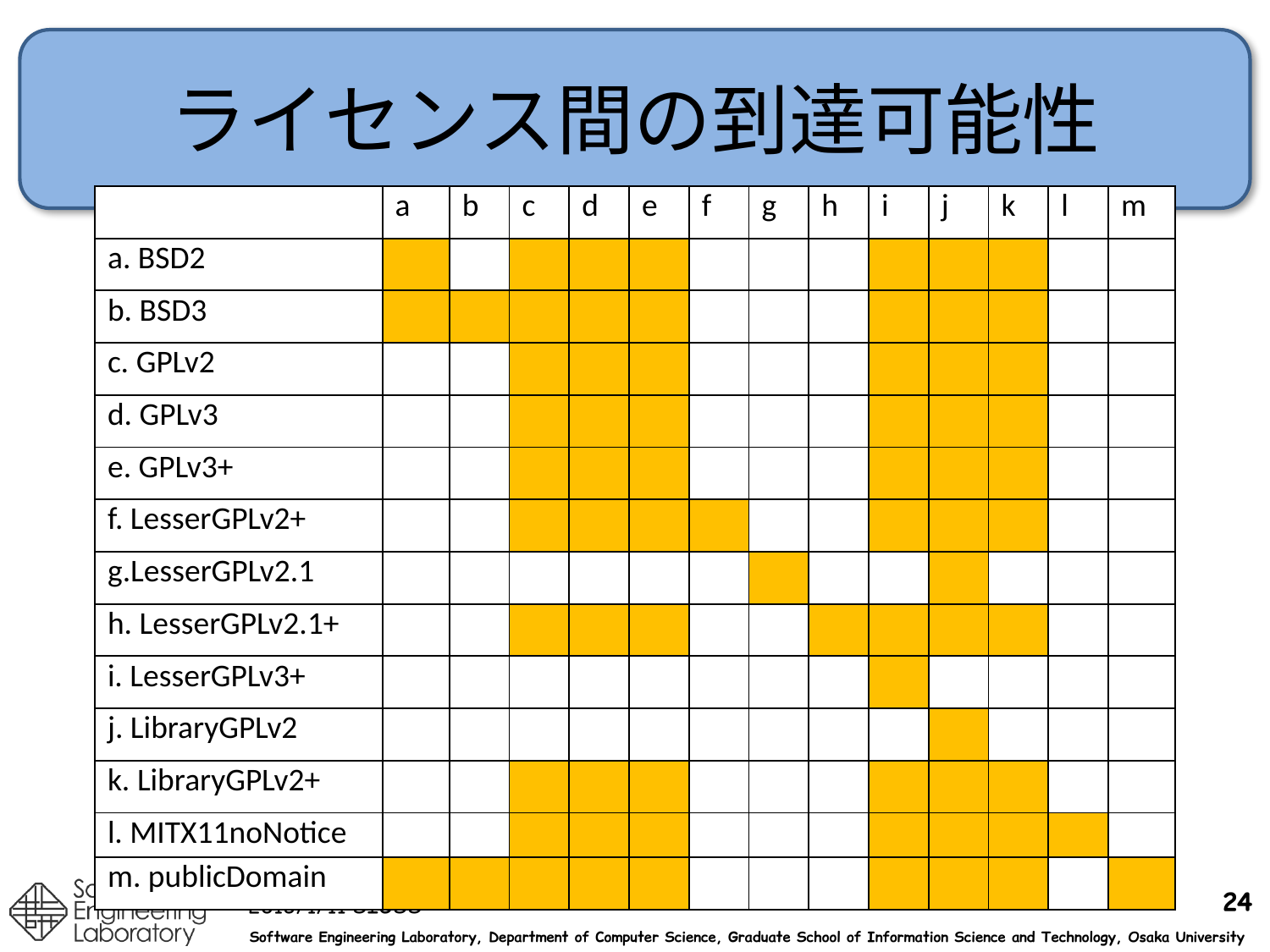

# ライセンス間の到達可能性
|  | a | b | c | d | e | f | g | h | i | j | k | l | m |
| --- | --- | --- | --- | --- | --- | --- | --- | --- | --- | --- | --- | --- | --- |
| a. BSD2 |  |  |  |  |  |  |  |  |  |  |  |  |  |
| b. BSD3 |  |  |  |  |  |  |  |  |  |  |  |  |  |
| c. GPLv2 |  |  |  |  |  |  |  |  |  |  |  |  |  |
| d. GPLv3 |  |  |  |  |  |  |  |  |  |  |  |  |  |
| e. GPLv3+ |  |  |  |  |  |  |  |  |  |  |  |  |  |
| f. LesserGPLv2+ |  |  |  |  |  |  |  |  |  |  |  |  |  |
| g.LesserGPLv2.1 |  |  |  |  |  |  |  |  |  |  |  |  |  |
| h. LesserGPLv2.1+ |  |  |  |  |  |  |  |  |  |  |  |  |  |
| i. LesserGPLv3+ |  |  |  |  |  |  |  |  |  |  |  |  |  |
| j. LibraryGPLv2 |  |  |  |  |  |  |  |  |  |  |  |  |  |
| k. LibraryGPLv2+ |  |  |  |  |  |  |  |  |  |  |  |  |  |
| l. MITX11noNotice |  |  |  |  |  |  |  |  |  |  |  |  |  |
| m. publicDomain |  |  |  |  |  |  |  |  |  |  |  |  |  |
24
2013/1/11 SIGSS